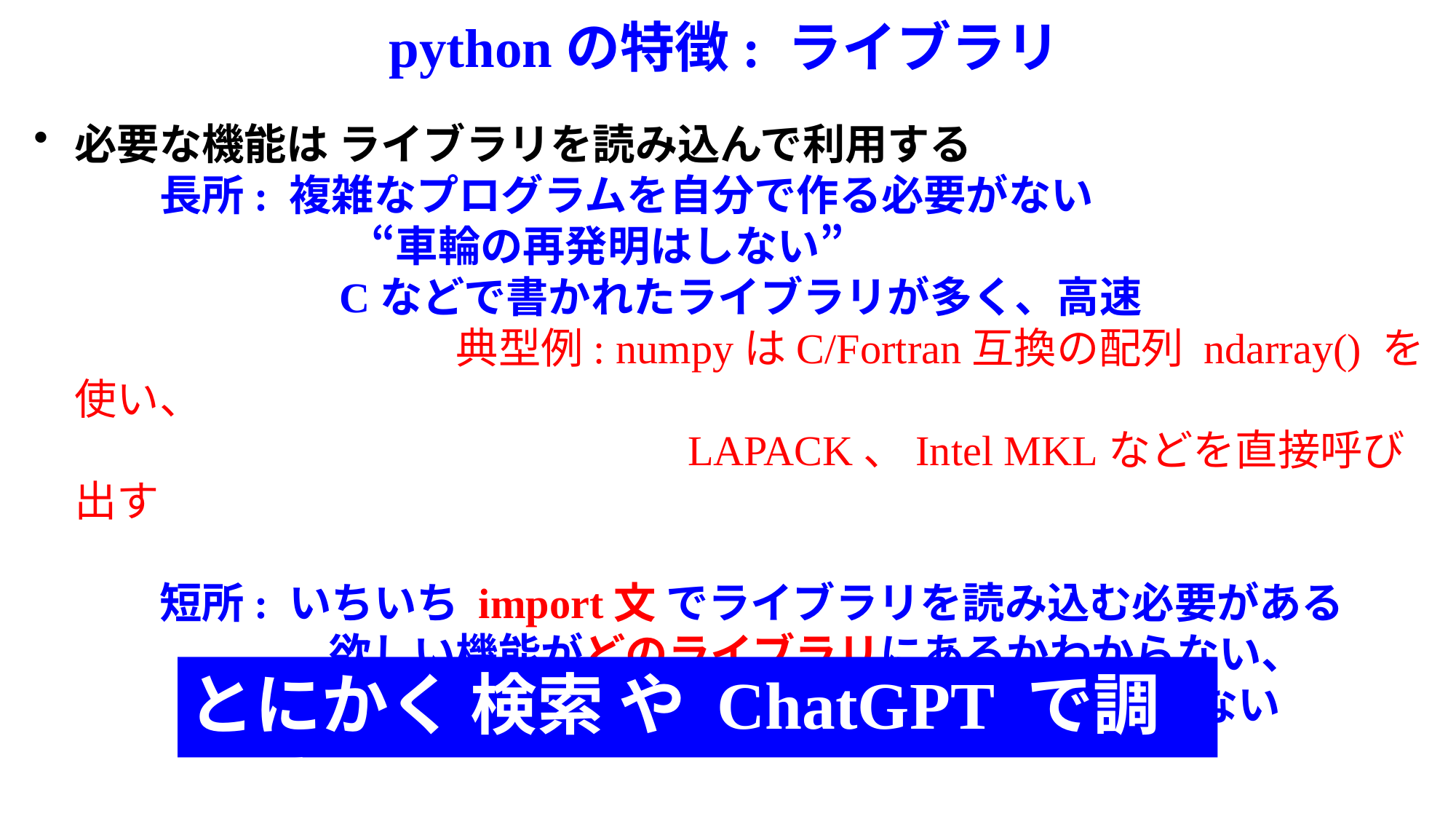

# pythonの特徴: ライブラリ
必要な機能は ライブラリを読み込んで利用する
　　長所: 複雑なプログラムを自分で作る必要がない
　　　　　　　“車輪の再発明はしない”
　　　　　　Cなどで書かれたライブラリが多く、高速
　　　　　　　　　典型例: numpyはC/Fortran互換の配列 ndarray() を使い、
　　　　　　　　　　　　　　 LAPACK、Intel MKLなどを直接呼び出す
　　短所: いちいち import文 でライブラリを読み込む必要がある
　　　　　　欲しい機能がどのライブラリにあるかわからない、
　　　　　　　　　　　　　　  どう書いたらいいかわからない
とにかく 検索 や ChatGPT で調べる